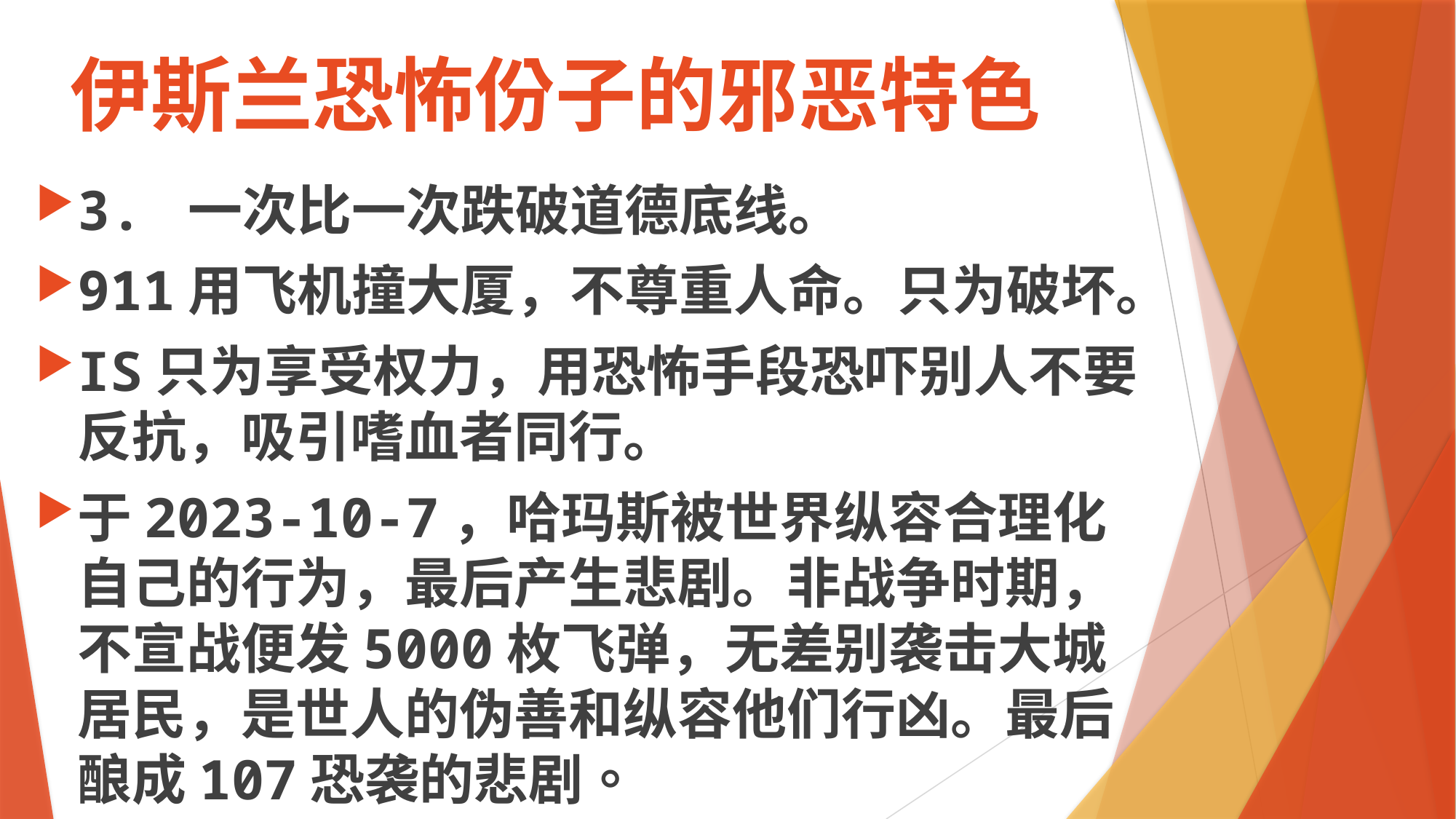

# 伊斯兰恐怖份子的邪恶特色
3. 一次比一次跌破道德底线。
911用飞机撞大厦，不尊重人命。只为破坏。
IS只为享受权力，用恐怖手段恐吓别人不要反抗，吸引嗜血者同行。
于2023-10-7，哈玛斯被世界纵容合理化自己的行为，最后产生悲剧。非战争时期，不宣战便发5000枚飞弹，无差别袭击大城居民，是世人的伪善和纵容他们行凶。最后酿成107恐袭的悲剧。